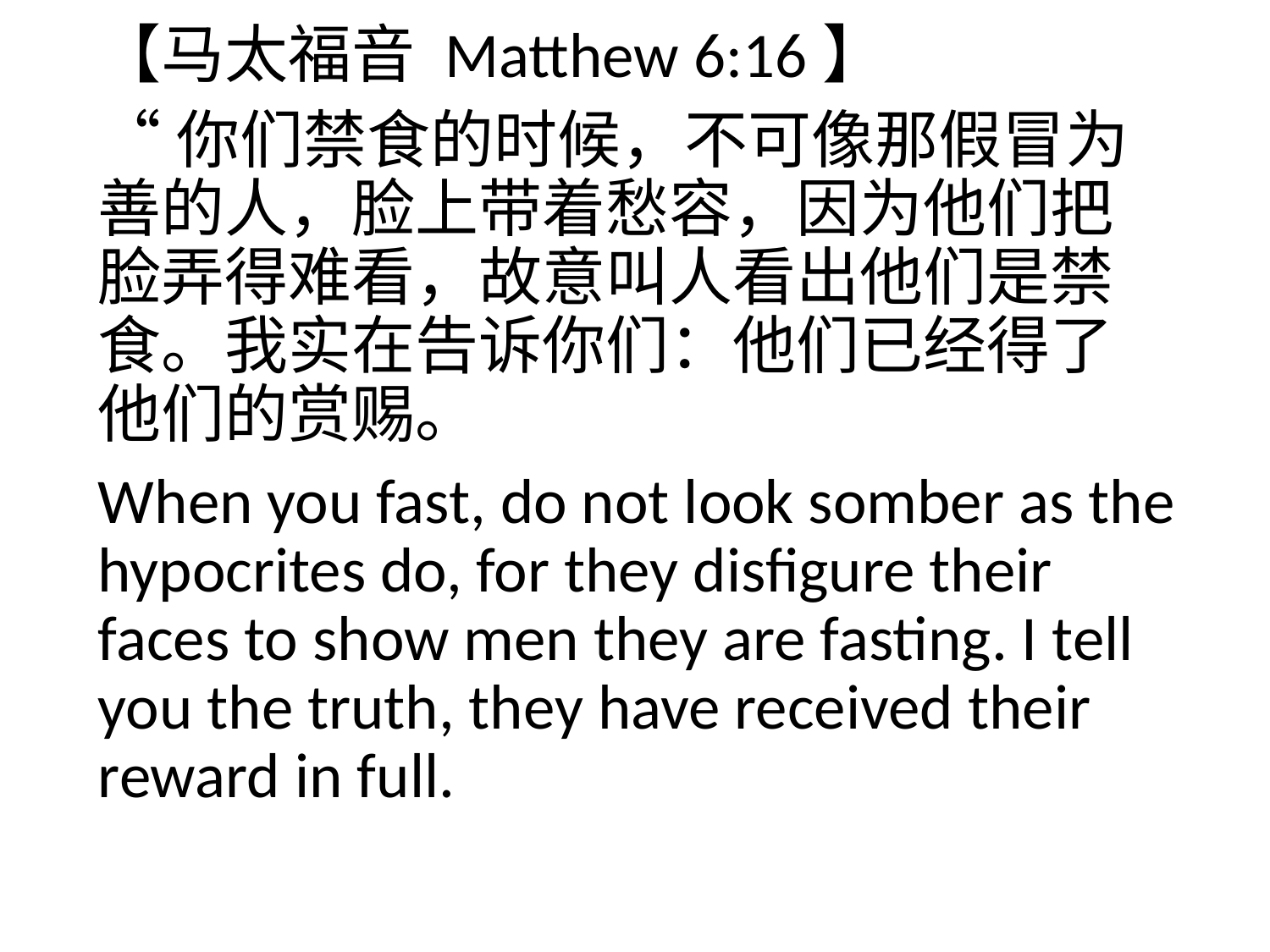

【马太福音 Matthew 6:16】
“你们禁食的时候，不可像那假冒为善的人，脸上带着愁容，因为他们把脸弄得难看，故意叫人看出他们是禁食。我实在告诉你们：他们已经得了他们的赏赐。
When you fast, do not look somber as the hypocrites do, for they disfigure their faces to show men they are fasting. I tell you the truth, they have received their reward in full.